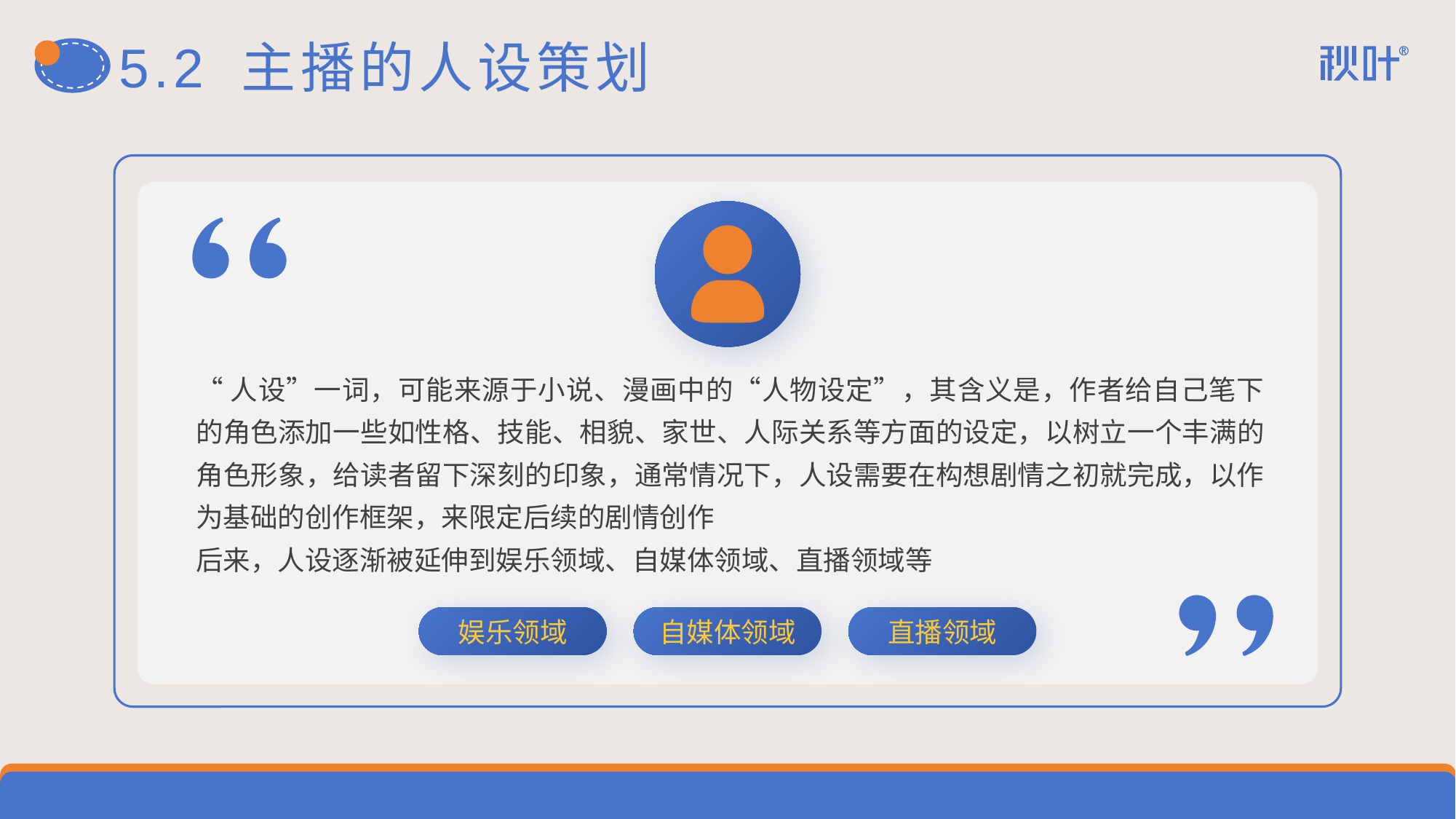

# 5.2 主播的人设策划

“人设”一词，可能来源于小说、漫画中的“人物设定”，其含义是，作者给自己笔下的角色添加一些如性格、技能、相貌、家世、人际关系等方面的设定，以树立一个丰满的角色形象，给读者留下深刻的印象，通常情况下，人设需要在构想剧情之初就完成，以作为基础的创作框架，来限定后续的剧情创作
后来，人设逐渐被延伸到娱乐领域、自媒体领域、直播领域等

娱乐领域
自媒体领域
直播领域